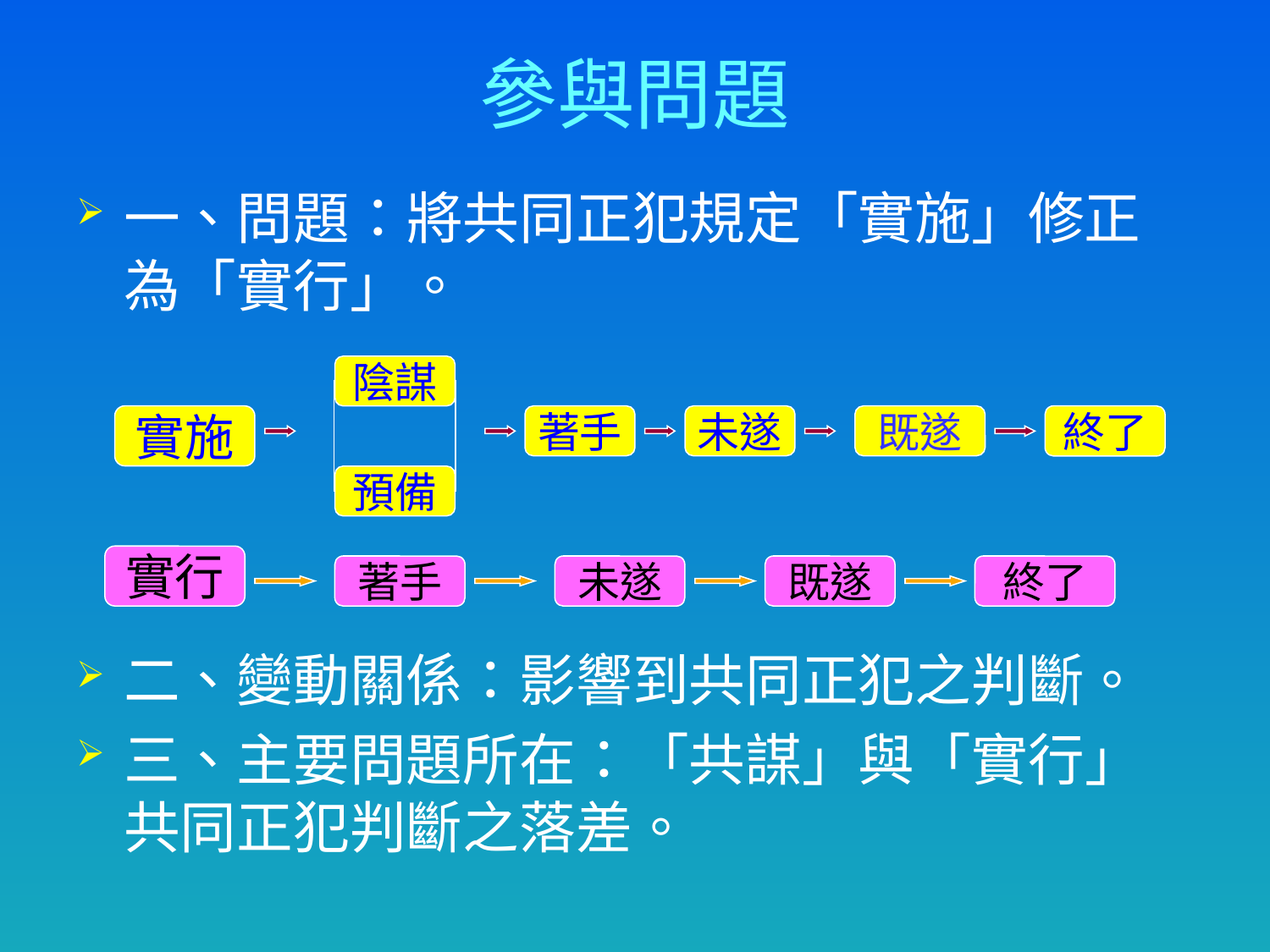

# 參與問題
一、問題：將共同正犯規定「實施」修正為「實行」。

二、變動關係：影響到共同正犯之判斷。
三、主要問題所在：「共謀」與「實行」共同正犯判斷之落差。
陰謀
實施
著手
未遂
既遂
終了

預備
實行
著手
未遂
既遂
終了